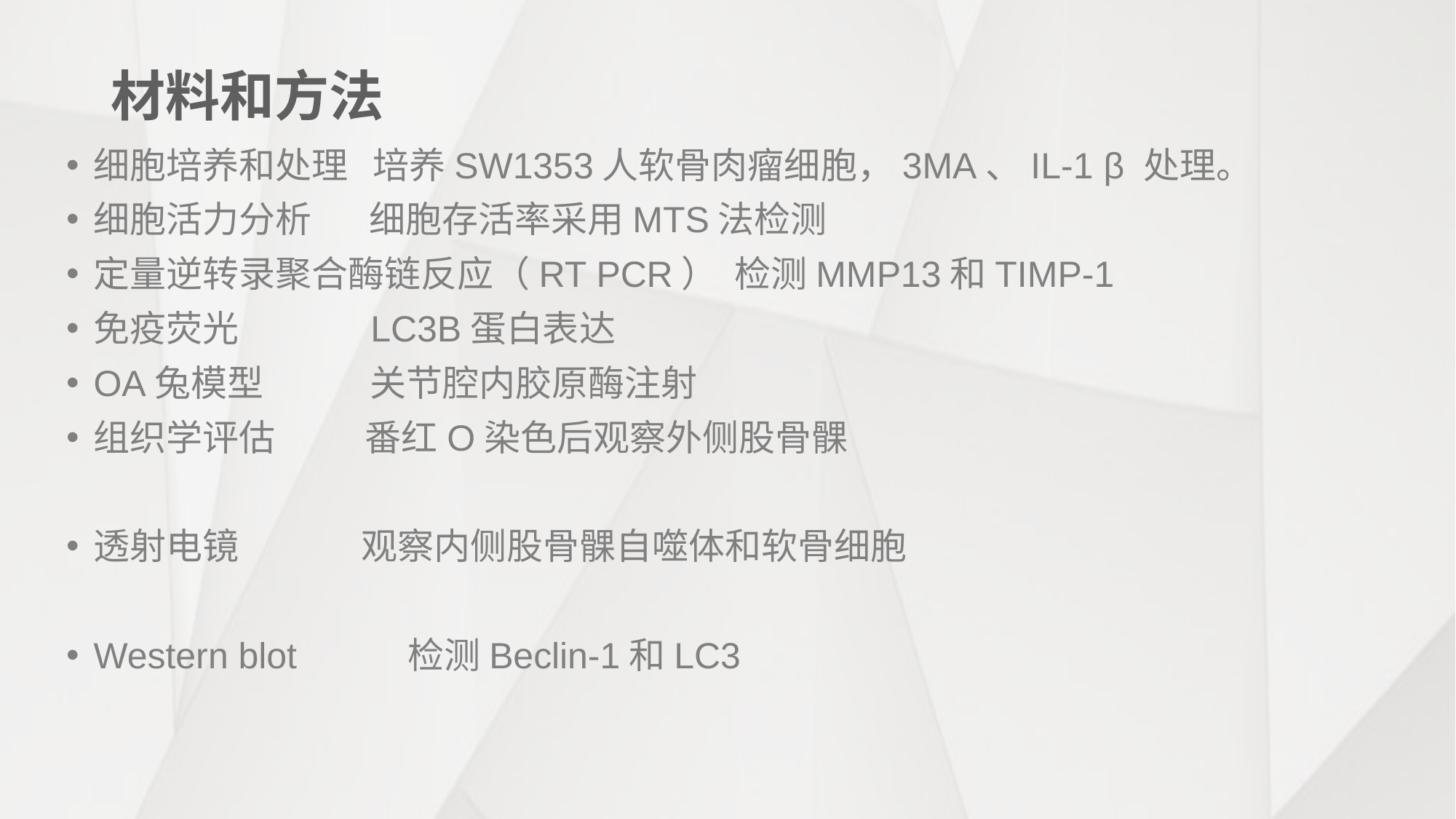

# 材料和方法
细胞培养和处理   培养SW1353人软骨肉瘤细胞，3MA、IL-1 β 处理。
细胞活力分析       细胞存活率采用MTS法检测
定量逆转录聚合酶链反应（RT PCR）  检测MMP13和TIMP-1
免疫荧光               LC3B蛋白表达
OA兔模型             关节腔内胶原酶注射
组织学评估           番红O染色后观察外侧股骨髁

透射电镜               观察内侧股骨髁自噬体和软骨细胞

Western blot          检测Beclin-1和LC3